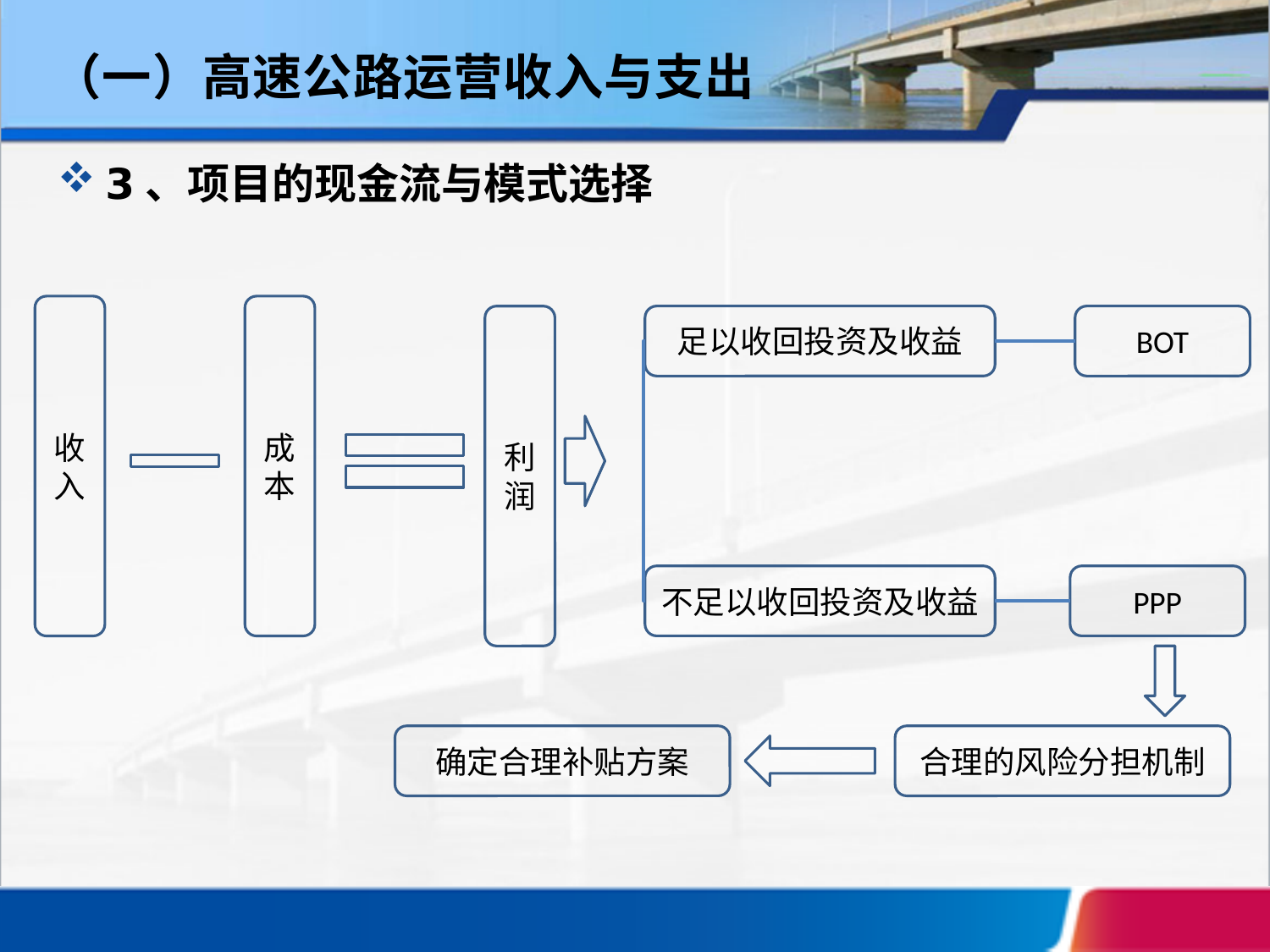

（一）高速公路运营收入与支出
3、项目的现金流与模式选择
收入
成本
利润
足以收回投资及收益
BOT

不足以收回投资及收益
PPP

确定合理补贴方案
合理的风险分担机制